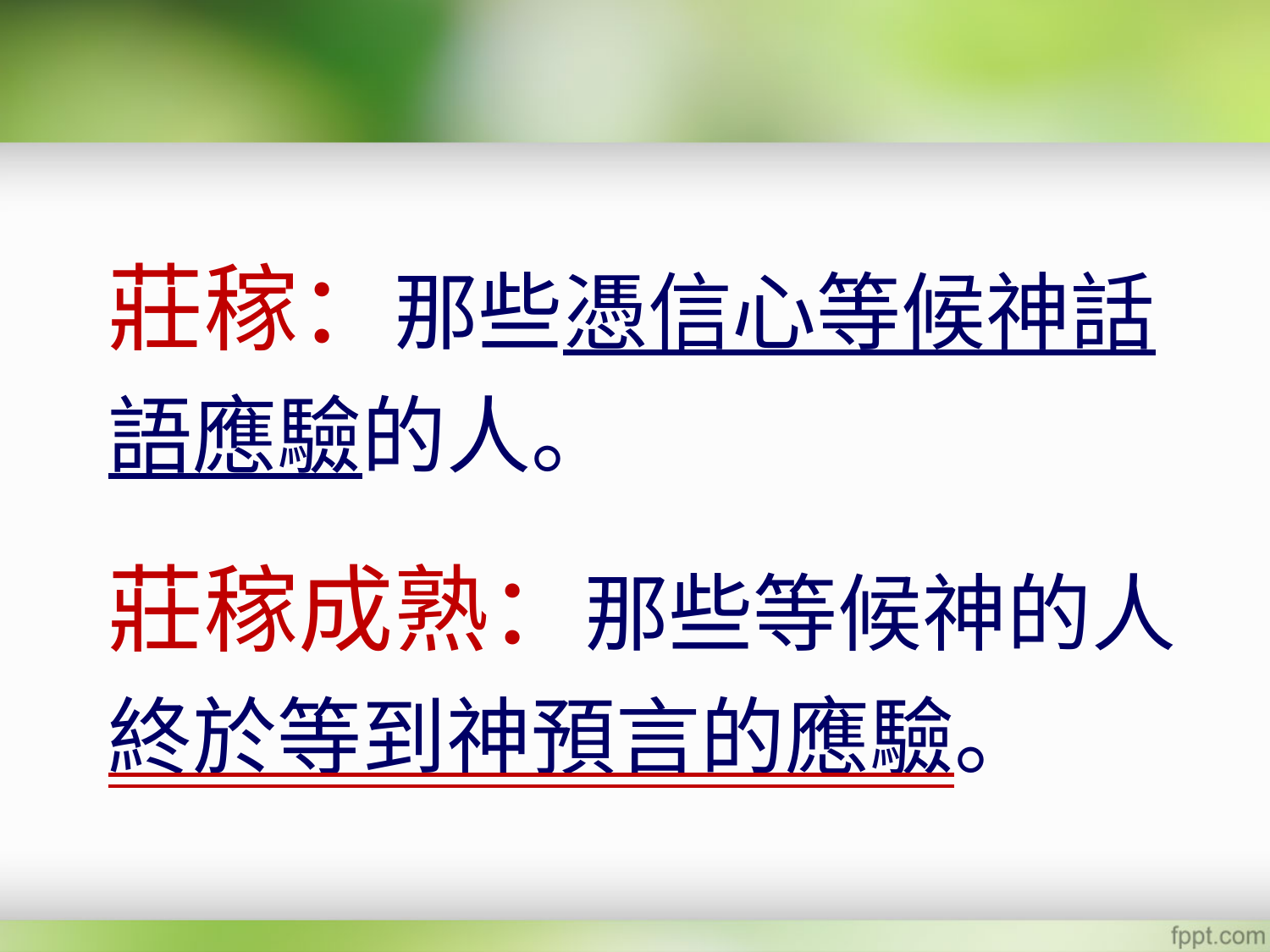

莊稼：那些憑信心等候神話語應驗的人。
莊稼成熟：那些等候神的人終於等到神預言的應驗。